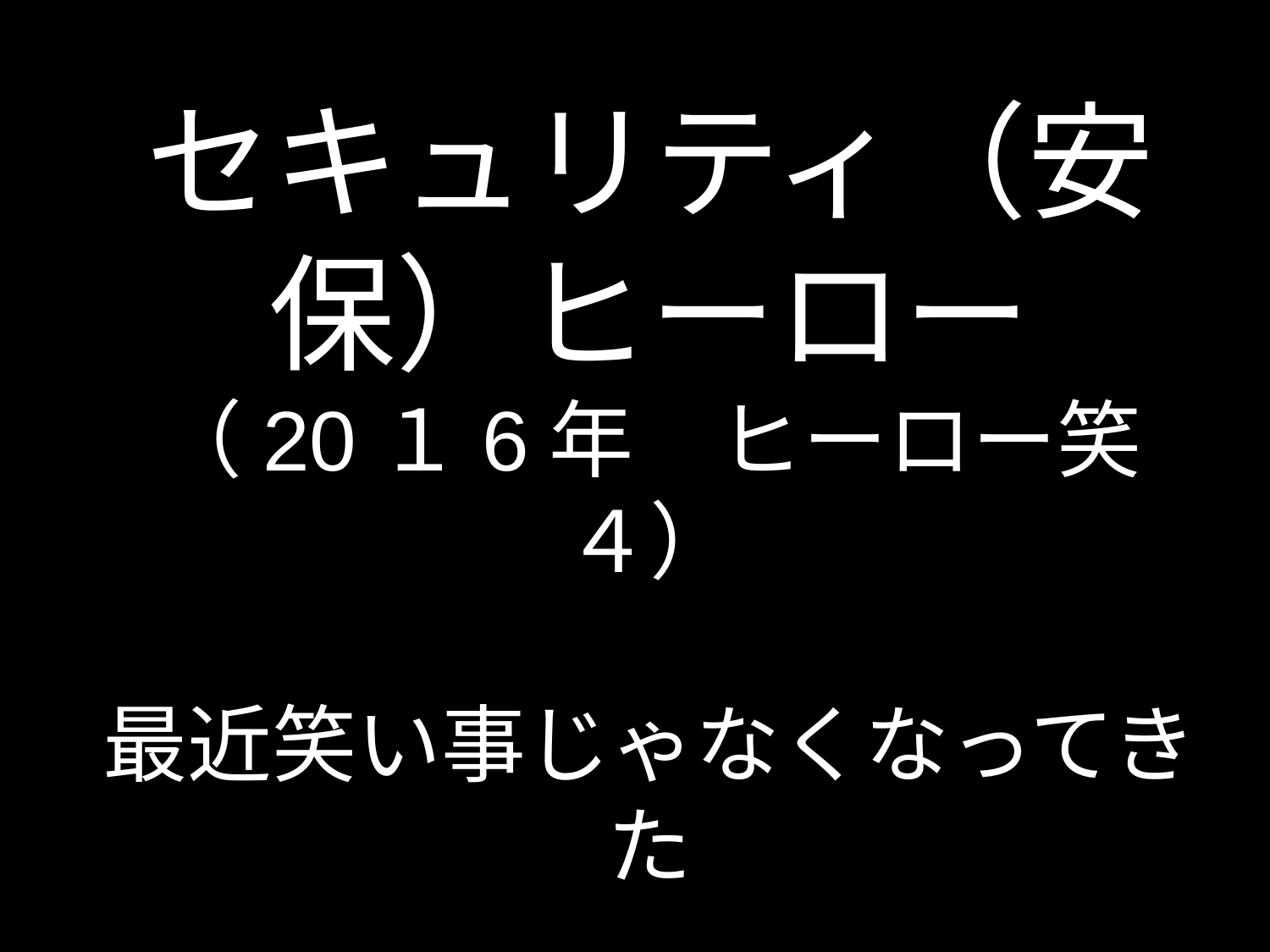

# セキュリティ（安保）ヒーロー （20１6年　ヒーロー笑４） 最近笑い事じゃなくなってきた